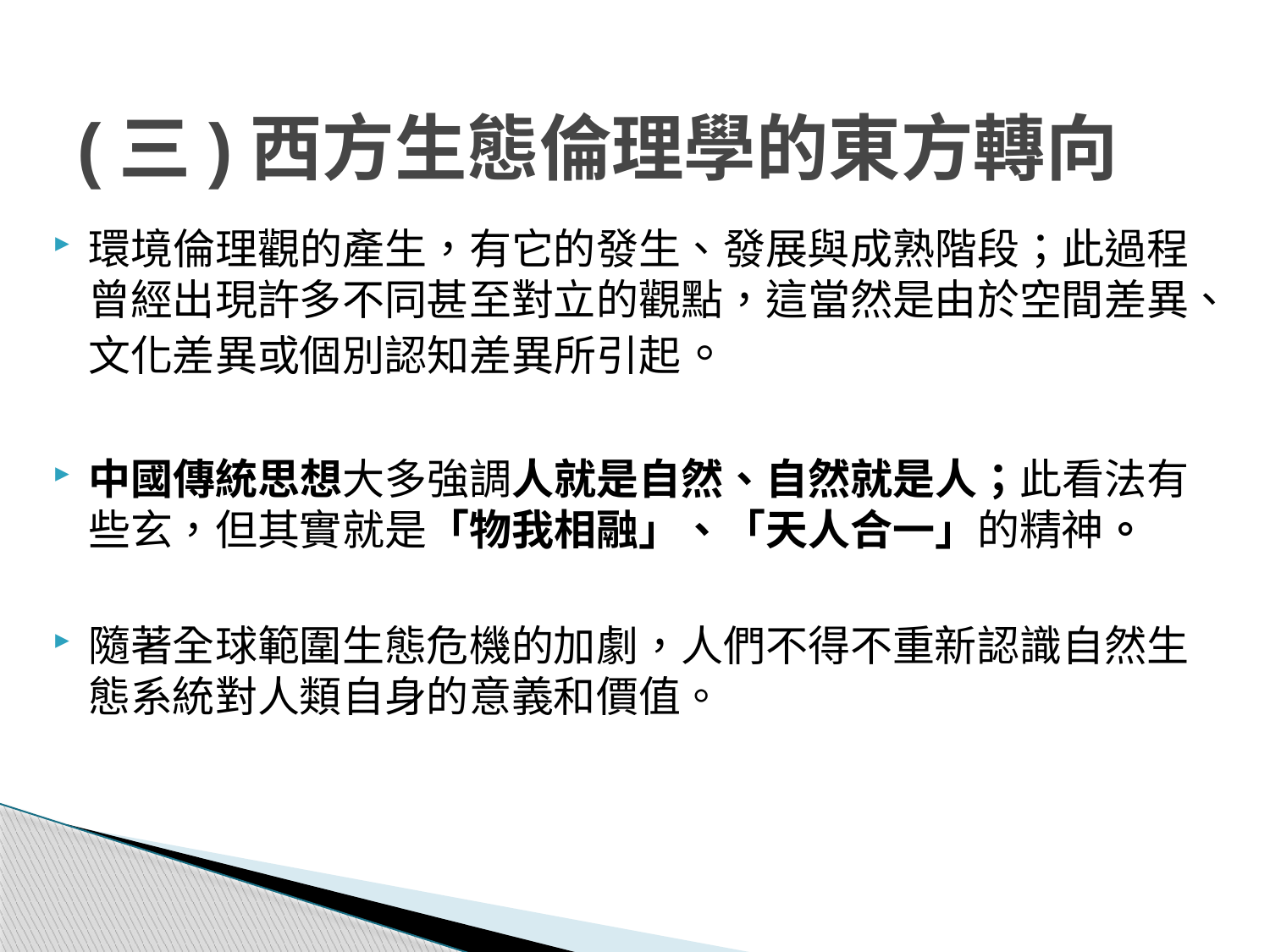

# (三)西方生態倫理學的東方轉向
環境倫理觀的產生，有它的發生、發展與成熟階段；此過程曾經出現許多不同甚至對立的觀點，這當然是由於空間差異、文化差異或個別認知差異所引起。

中國傳統思想大多強調人就是自然、自然就是人；此看法有些玄，但其實就是「物我相融」、「天人合一」的精神。

隨著全球範圍生態危機的加劇，人們不得不重新認識自然生態系統對人類自身的意義和價值。